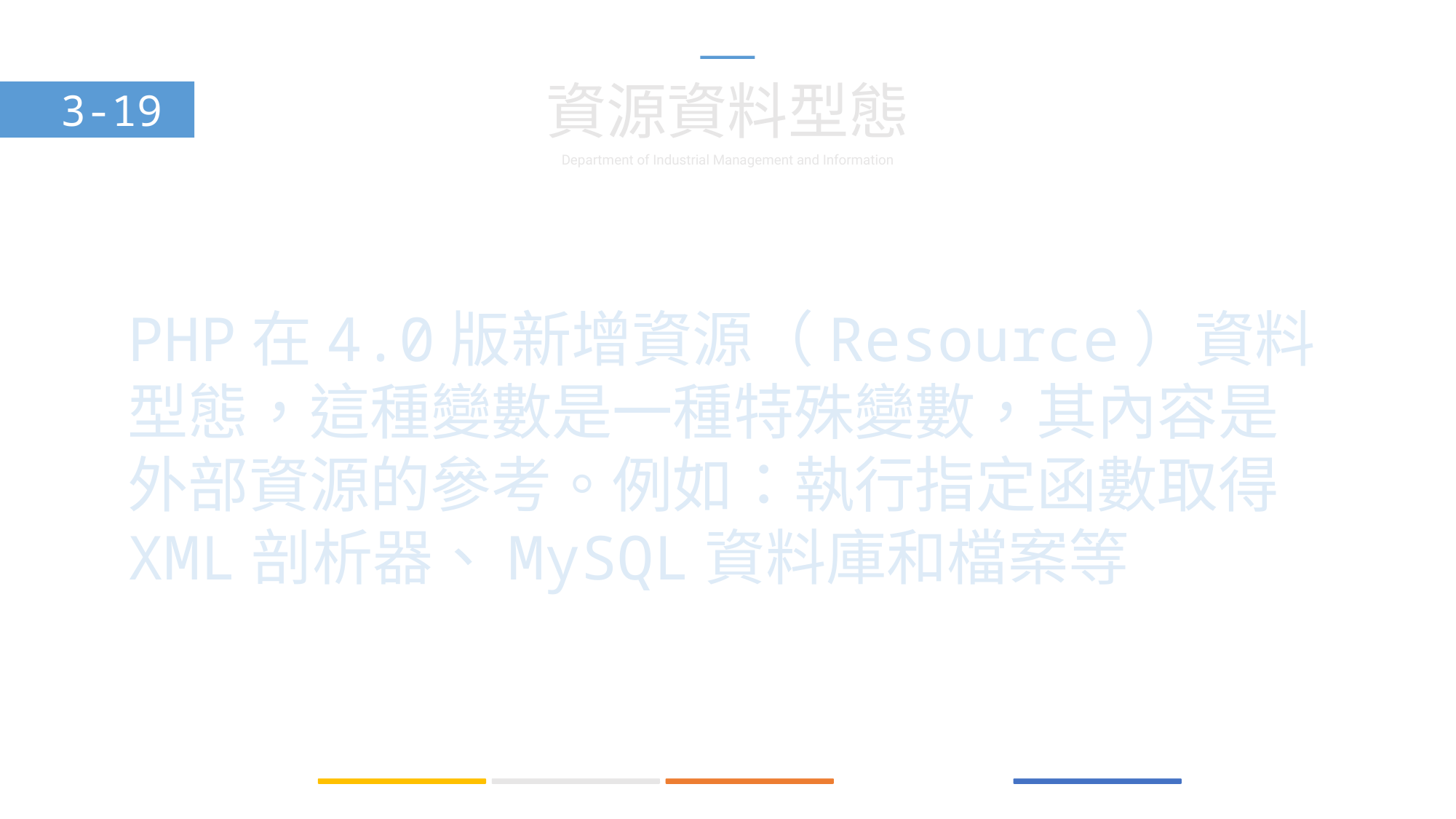

資源資料型態
3-19
PHP在4.0版新增資源（Resource）資料型態，這種變數是一種特殊變數，其內容是外部資源的參考。例如：執行指定函數取得XML剖析器、MySQL資料庫和檔案等